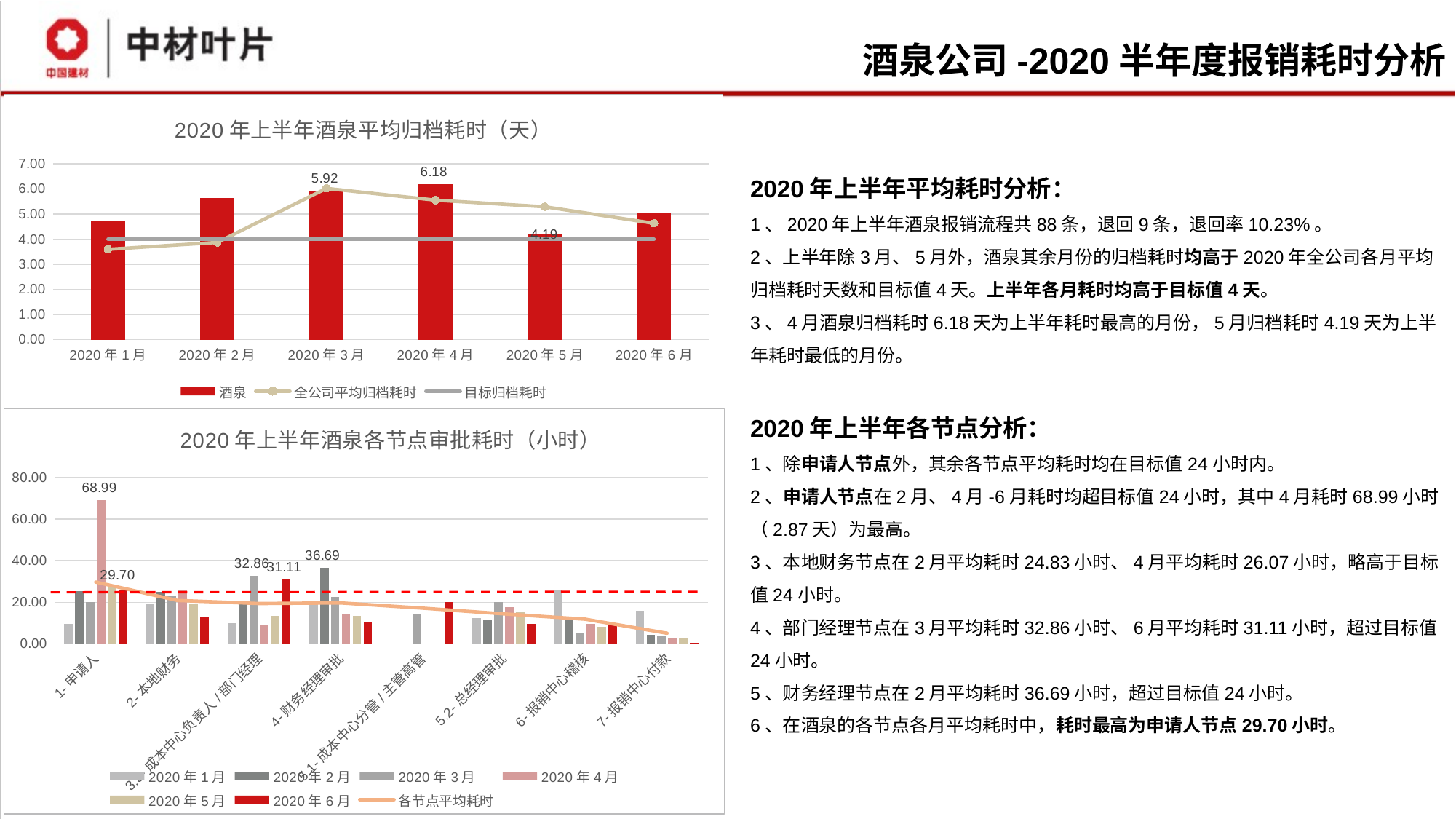

# 酒泉公司-2020半年度报销耗时分析

### Chart: 2020年上半年酒泉平均归档耗时（天）

| Category | 酒泉 | 全公司平均归档耗时 | 目标归档耗时 |
|---|---|---|---|
| 2020年1月 | 4.73458896719682 | 3.59808831369915 | 4.0 |
| 2020年2月 | 5.6464832559981 | 3.87158025046233 | 4.0 |
| 2020年3月 | 5.92032346075766 | 6.02510892093068 | 4.0 |
| 2020年4月 | 6.18043582092254 | 5.55585899408007 | 4.0 |
| 2020年5月 | 4.19160804838359 | 5.29144102974793 | 4.0 |
| 2020年6月 | 5.04120354215988 | 4.63217748524415 | 4.0 |
2020年上半年平均耗时分析：
1、2020年上半年酒泉报销流程共88条，退回9条，退回率10.23%。
2、上半年除3月、5月外，酒泉其余月份的归档耗时均高于2020年全公司各月平均归档耗时天数和目标值4天。上半年各月耗时均高于目标值4天。
3、4月酒泉归档耗时6.18天为上半年耗时最高的月份，5月归档耗时4.19天为上半年耗时最低的月份。

2020年上半年各节点分析：
1、除申请人节点外，其余各节点平均耗时均在目标值24小时内。
2、申请人节点在2月、4月-6月耗时均超目标值24小时，其中4月耗时68.99小时（2.87天）为最高。
3、本地财务节点在2月平均耗时24.83小时、4月平均耗时26.07小时，略高于目标值24小时。
4、部门经理节点在3月平均耗时32.86小时、6月平均耗时31.11小时，超过目标值24小时。
5、财务经理节点在2月平均耗时36.69小时，超过目标值24小时。
6、在酒泉的各节点各月平均耗时中，耗时最高为申请人节点29.70小时。

### Chart: 2020年上半年酒泉各节点审批耗时（小时）

| Category | 2020年1月 | 2020年2月 | 2020年3月 | 2020年4月 | 2020年5月 | 2020年6月 | 各节点平均耗时 |
|---|---|---|---|---|---|---|---|
| 1-申请人 | 9.79850270991674 | 25.4431127450816 | 20.0993055554734 | 68.9905882353127 | 27.7146476964798 | 26.1783531745875 | 29.7040850194753 |
| 2-本地财务 | 18.9677127659645 | 24.8341381768651 | 23.181506076402 | 26.0676608186975 | 19.2133747044854 | 13.1363122605434 | 20.9001174671597 |
| 3.3-成本中心负责人/部门经理 | 9.85210144945481 | 20.2604444440745 | 32.8575099207415 | 8.83927083330491 | 13.5123000000115 | 31.1073809523784 | 19.4048345999943 |
| 4-财务经理审批 | 20.6806400967635 | 36.6918194444297 | 22.4860288066363 | 14.2600694444409 | 13.4774666666589 | 10.571329365077 | 19.6945589706677 |
| 5.1-成本中心分管/主管高管 | None | None | 14.3505555559241 | None | None | 20.0789814814925 | 17.2147685187083 |
| 5.2-总经理审批 | 12.4648245612717 | 11.4934722220787 | 19.959140211377 | 17.6723611111229 | 15.4801058201036 | 9.49259920634878 | 14.4270838553838 |
| 6-报销中心稽核 | 25.8973830409201 | 12.3016666671065 | 5.35649470917581 | 9.5802777778008 | 8.24794973544444 | 9.78392857142691 | 11.8612834169791 |
| 7-报销中心付款 | 15.9689705884324 | 4.4909444443183 | 3.79722222245376 | 2.92023148146108 | 2.95274853802249 | 0.639999999982627 | 5.12835287911178 |